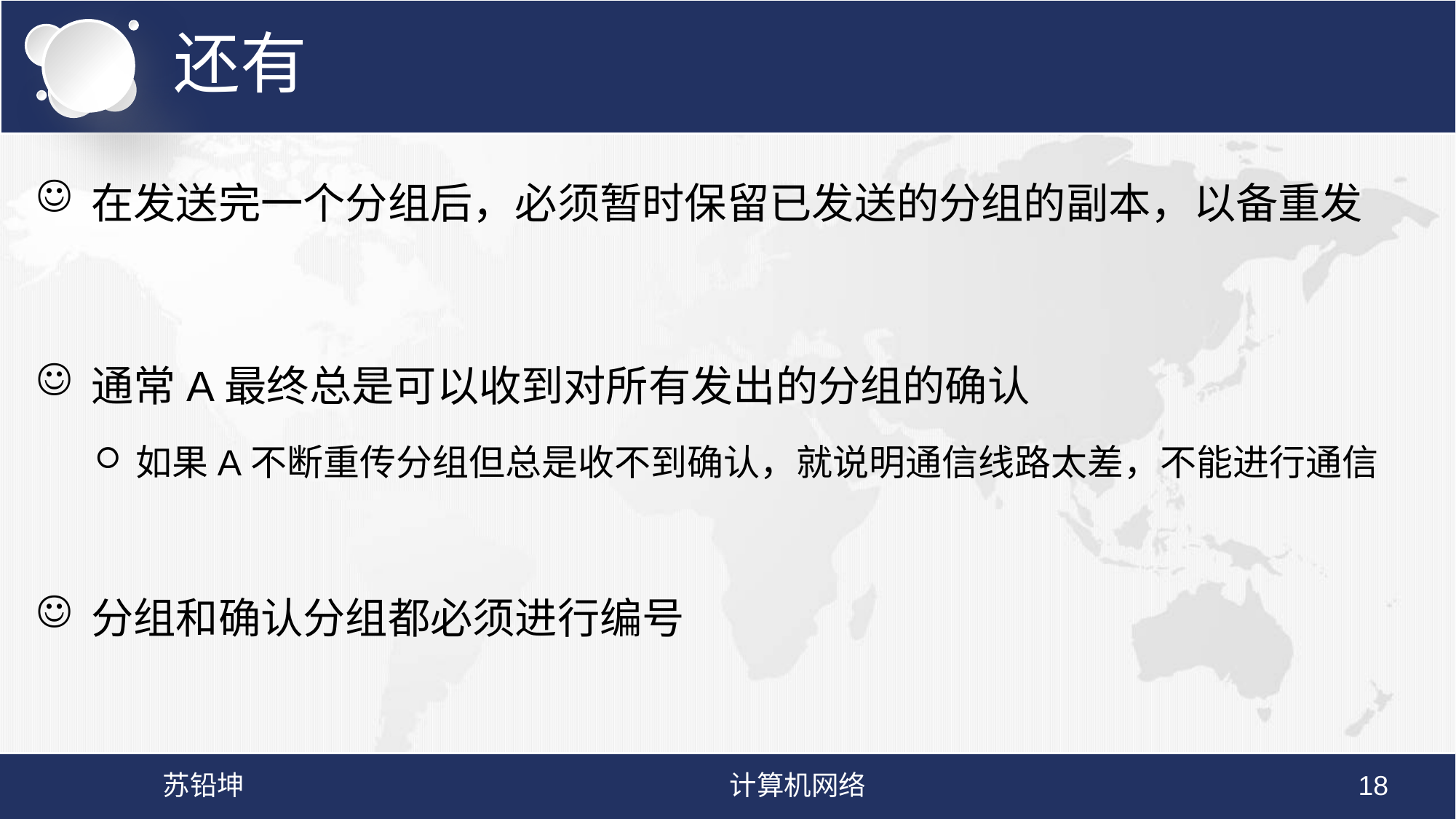

# 还有

在发送完一个分组后，必须暂时保留已发送的分组的副本，以备重发

通常A最终总是可以收到对所有发出的分组的确认
如果A不断重传分组但总是收不到确认，就说明通信线路太差，不能进行通信

分组和确认分组都必须进行编号
苏铅坤
计算机网络
18